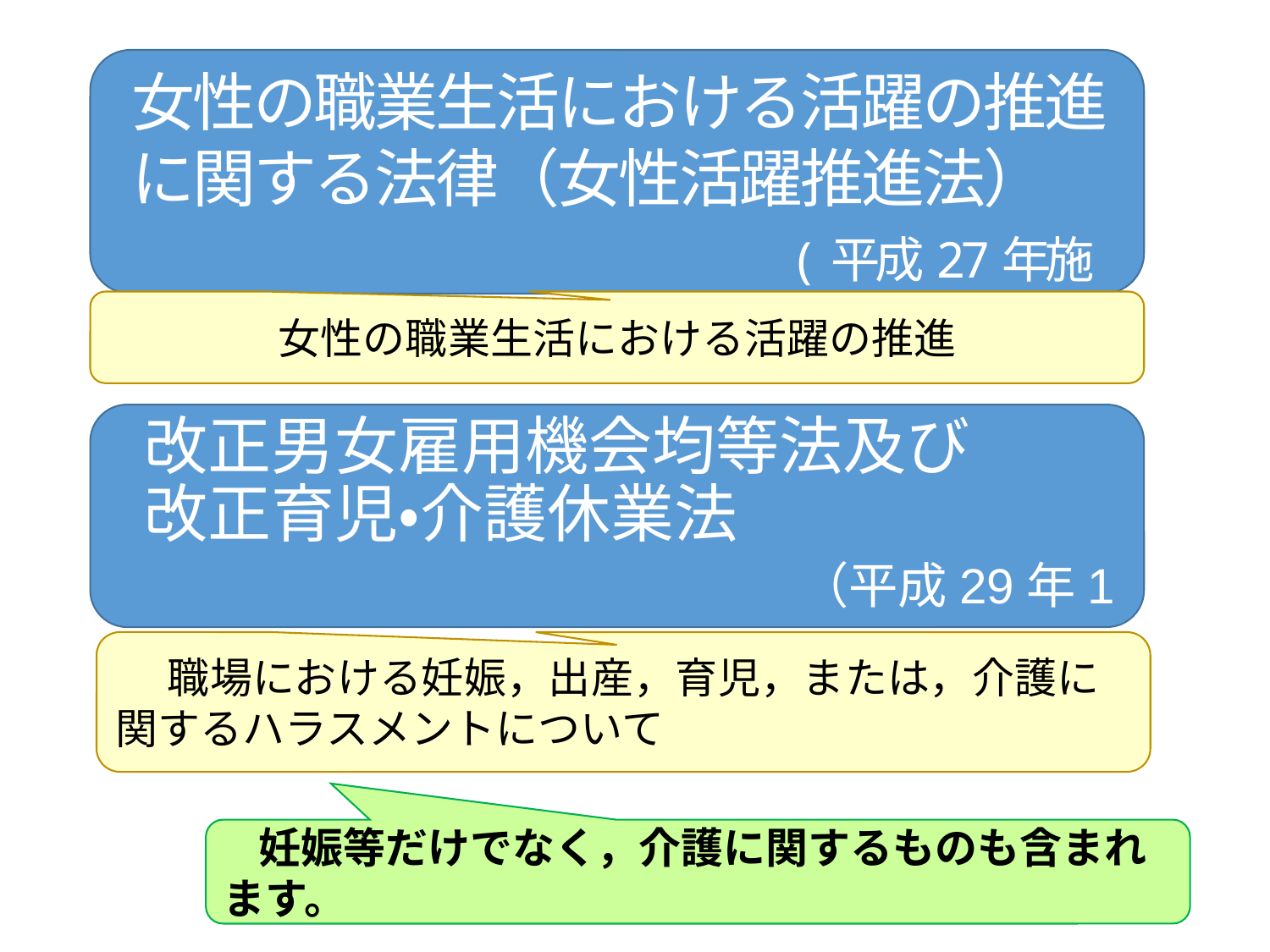

女性の職業生活における活躍の推進
 に関する法律（女性活躍推進法）
　　　　　　　　　　　(平成27年施行)
女性の職業生活における活躍の推進
  改正男女雇用機会均等法及び
  改正育児・介護休業法
　　　　　　　　　　　（平成29年1月1日施行）

　　　　　　　　(平成27年，令和元年改正)
　 職場における妊娠，出産，育児，または，介護に関するハラスメントについて
　妊娠等だけでなく，介護に関するものも含まれます。